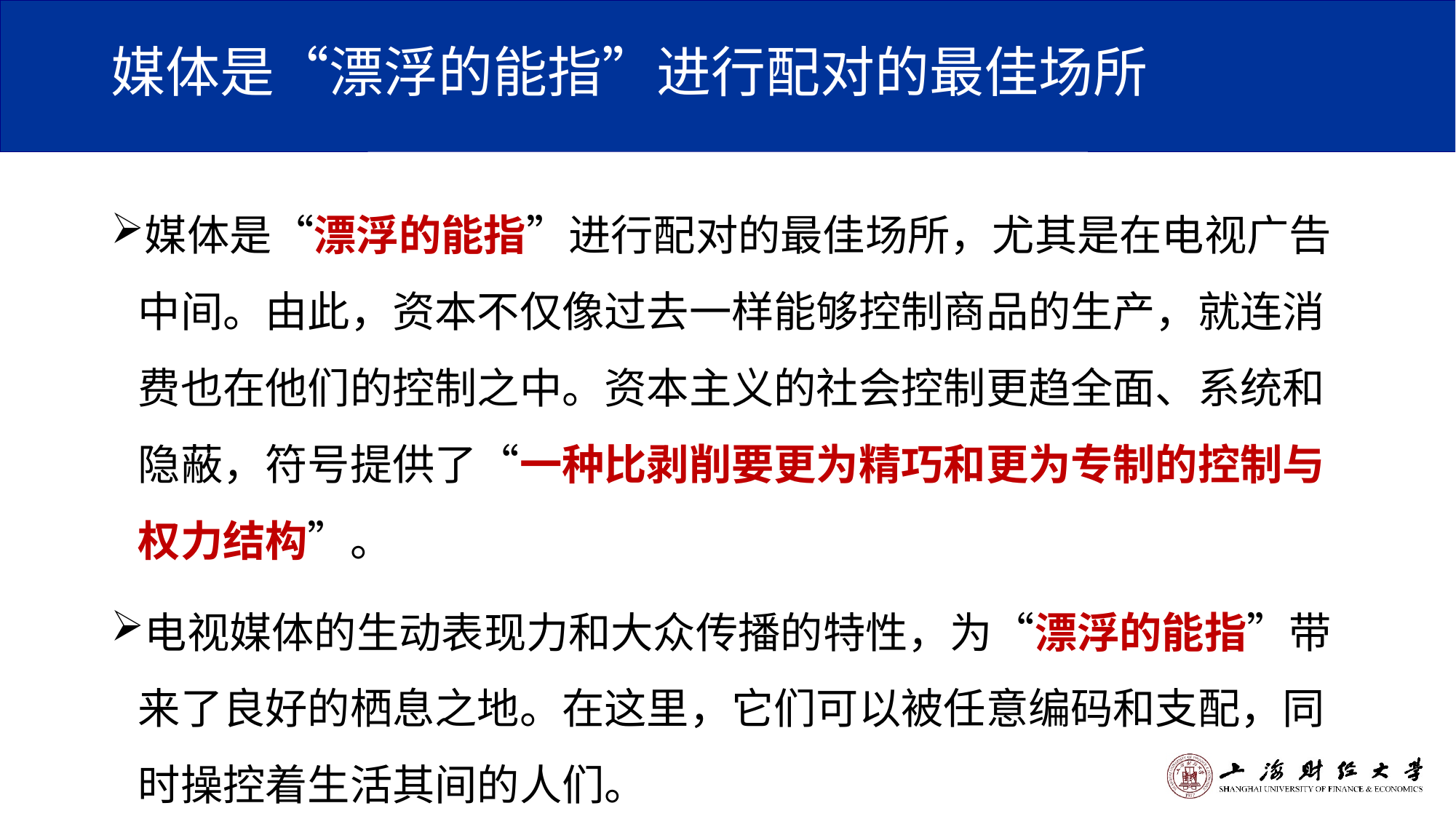

# 媒体是“漂浮的能指”进行配对的最佳场所
媒体是“漂浮的能指”进行配对的最佳场所，尤其是在电视广告中间。由此，资本不仅像过去一样能够控制商品的生产，就连消费也在他们的控制之中。资本主义的社会控制更趋全面、系统和隐蔽，符号提供了“一种比剥削要更为精巧和更为专制的控制与权力结构”。
电视媒体的生动表现力和大众传播的特性，为“漂浮的能指”带来了良好的栖息之地。在这里，它们可以被任意编码和支配，同时操控着生活其间的人们。